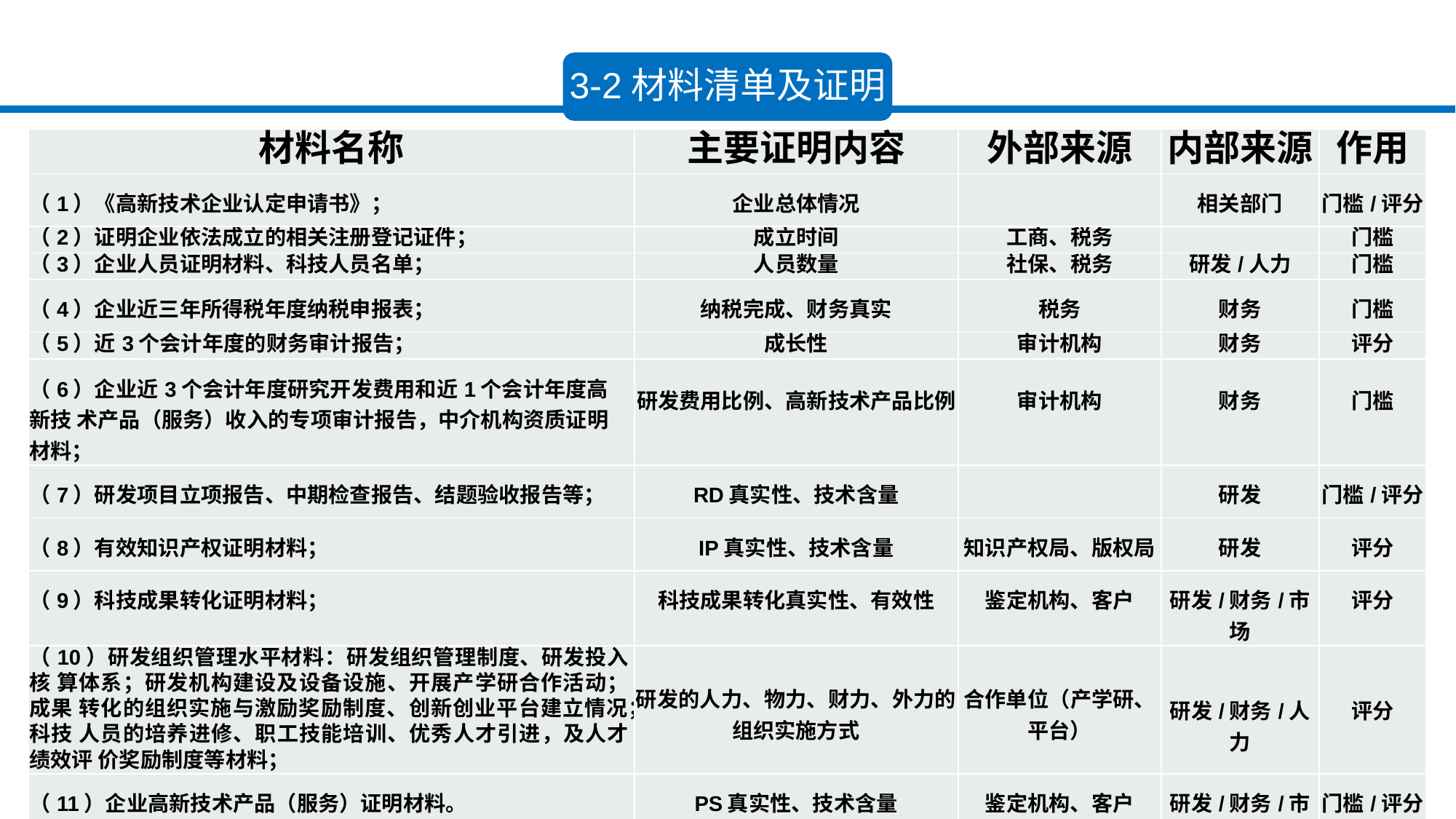

3-2材料清单及证明
| 材料名称 | 主要证明内容 | 外部来源 | 内部来源 | 作用 |
| --- | --- | --- | --- | --- |
| （1）《高新技术企业认定申请书》； | 企业总体情况 |  | 相关部门 | 门槛/评分 |
| （2）证明企业依法成立的相关注册登记证件； | 成立时间 | 工商、税务 |  | 门槛 |
| （3）企业人员证明材料、科技人员名单； | 人员数量 | 社保、税务 | 研发/人力 | 门槛 |
| （4）企业近三年所得税年度纳税申报表； | 纳税完成、财务真实 | 税务 | 财务 | 门槛 |
| （5）近3个会计年度的财务审计报告； | 成长性 | 审计机构 | 财务 | 评分 |
| （6）企业近3个会计年度研究开发费用和近1个会计年度高新技 术产品（服务）收入的专项审计报告，中介机构资质证明材料； | 研发费用比例、高新技术产品比例 | 审计机构 | 财务 | 门槛 |
| （7）研发项目立项报告、中期检查报告、结题验收报告等； | RD真实性、技术含量 |  | 研发 | 门槛/评分 |
| （8）有效知识产权证明材料； | IP真实性、技术含量 | 知识产权局、版权局 | 研发 | 评分 |
| （9）科技成果转化证明材料； | 科技成果转化真实性、有效性 | 鉴定机构、客户 | 研发/财务/市场 | 评分 |
| （10）研发组织管理水平材料：研发组织管理制度、研发投入核 算体系；研发机构建设及设备设施、开展产学研合作活动；成果 转化的组织实施与激励奖励制度、创新创业平台建立情况；科技 人员的培养进修、职工技能培训、优秀人才引进，及人才绩效评 价奖励制度等材料； | 研发的人力、物力、财力、外力的 组织实施方式 | 合作单位（产学研、 平台） | 研发/财务/人力 | 评分 |
| （11）企业高新技术产品（服务）证明材料。 | PS真实性、技术含量 | 鉴定机构、客户 | 研发/财务/市场 | 门槛/评分 |